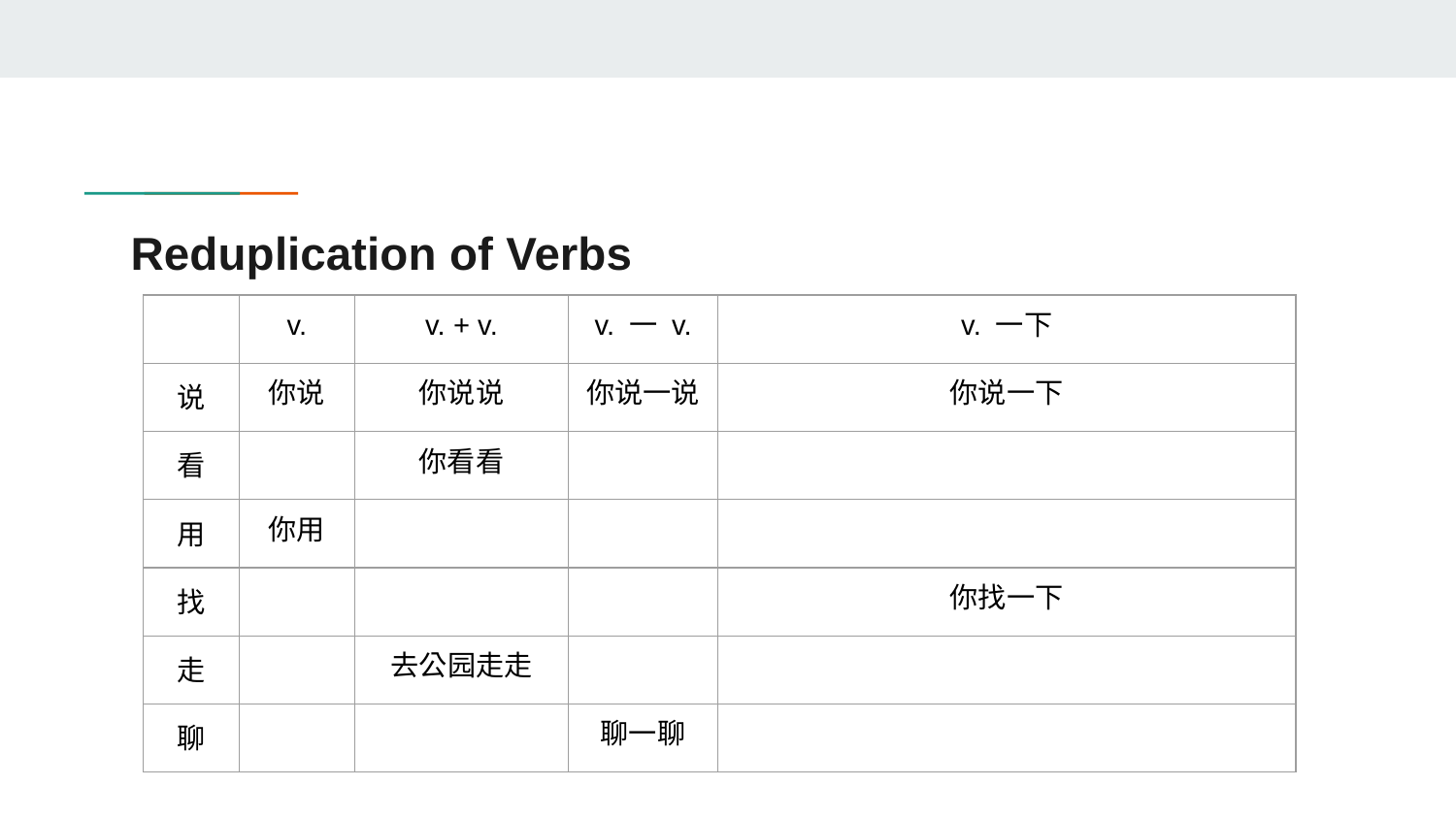

# Reduplication of Verbs
|  | v. | v. + v. | v. 一 v. | v. 一下 |
| --- | --- | --- | --- | --- |
| 说 | 你说 | 你说说 | 你说一说 | 你说一下 |
| 看 |  | 你看看 |  |  |
| 用 | 你用 |  |  |  |
| 找 |  |  |  | 你找一下 |
| 走 |  | 去公园走走 |  |  |
| 聊 |  |  | 聊一聊 |  |